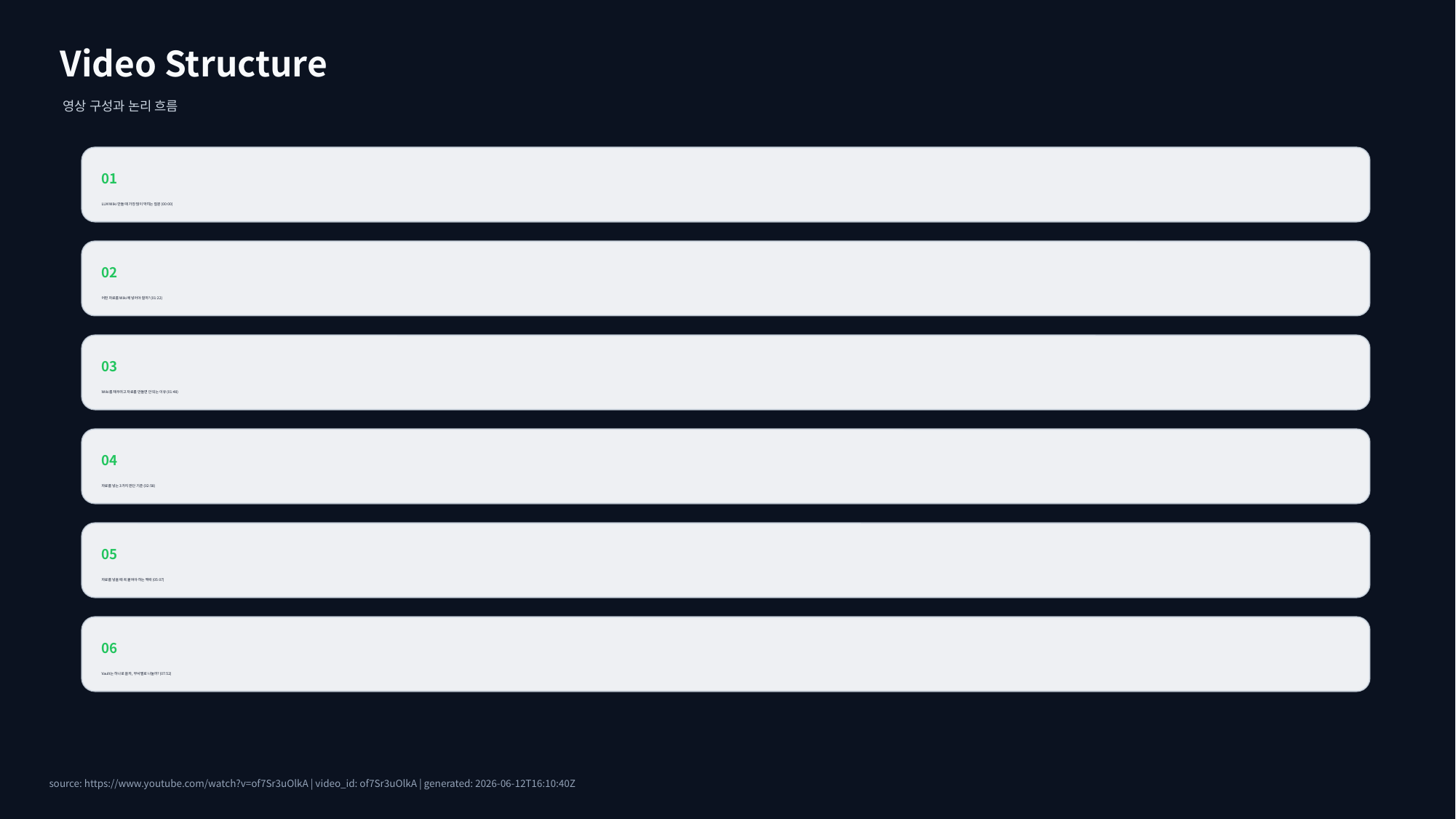

Video Structure
영상 구성과 논리 흐름

01
LLM Wiki 만들 때 가장 많이 막히는 질문 (00:00)

02
어떤 자료를 Wiki에 넣어야 할까? (01:22)

03
Wiki를 채우려고 자료를 만들면 안 되는 이유 (01:48)

04
자료를 넣는 3가지 판단 기준 (02:58)

05
자료를 넣을 때 꼭 붙여야 하는 맥락 (05:07)

06
Vault는 하나로 쓸까, 부서별로 나눌까? (07:52)
source: https://www.youtube.com/watch?v=of7Sr3uOlkA | video_id: of7Sr3uOlkA | generated: 2026-06-12T16:10:40Z